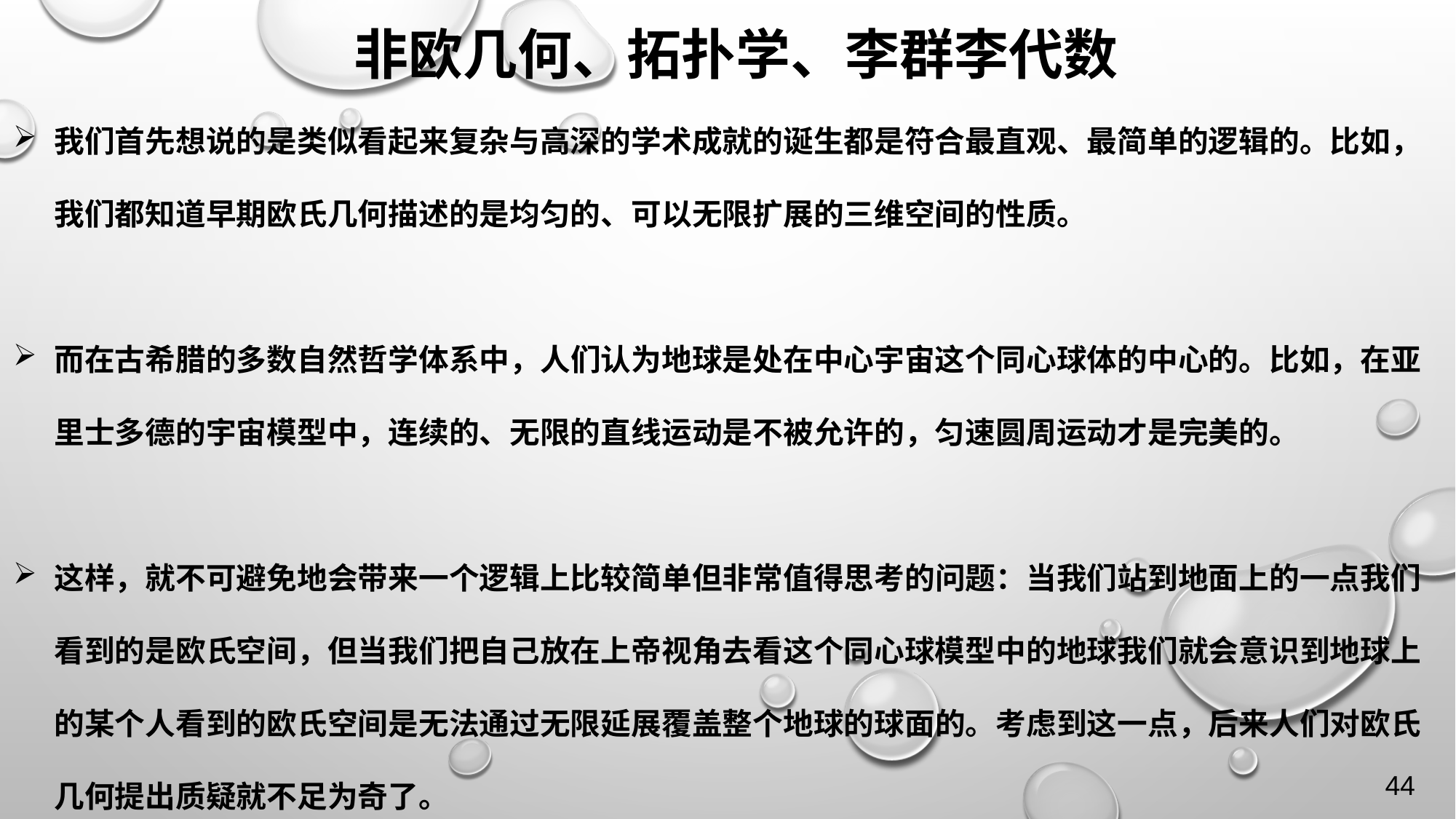

非欧几何、拓扑学、李群李代数
我们首先想说的是类似看起来复杂与高深的学术成就的诞生都是符合最直观、最简单的逻辑的。比如，我们都知道早期欧氏几何描述的是均匀的、可以无限扩展的三维空间的性质。

而在古希腊的多数自然哲学体系中，人们认为地球是处在中心宇宙这个同心球体的中心的。比如，在亚里士多德的宇宙模型中，连续的、无限的直线运动是不被允许的，匀速圆周运动才是完美的。

这样，就不可避免地会带来一个逻辑上比较简单但非常值得思考的问题：当我们站到地面上的一点我们看到的是欧氏空间，但当我们把自己放在上帝视角去看这个同心球模型中的地球我们就会意识到地球上的某个人看到的欧氏空间是无法通过无限延展覆盖整个地球的球面的。考虑到这一点，后来人们对欧氏几何提出质疑就不足为奇了。
44